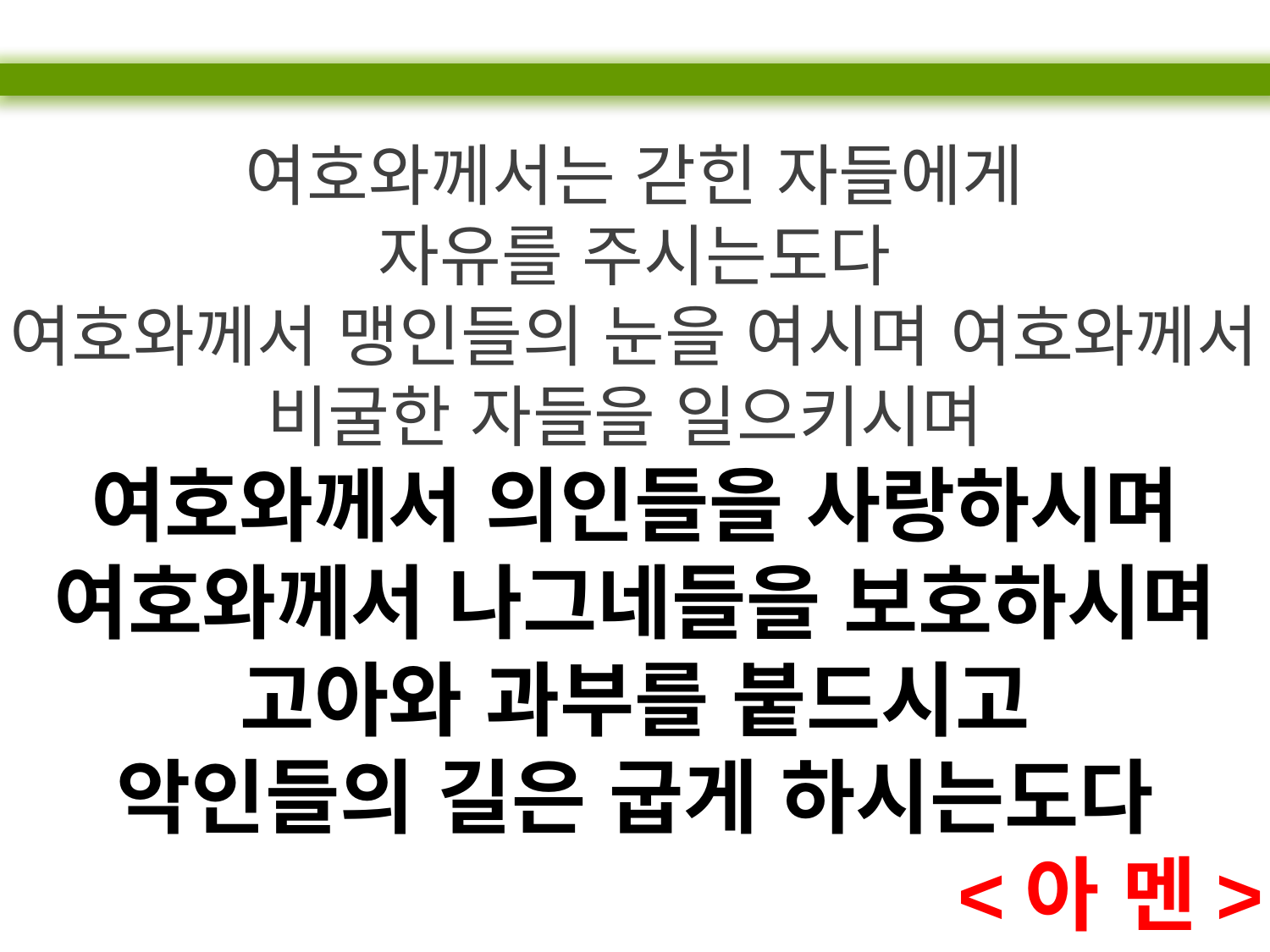

여호와께서는 갇힌 자들에게
자유를 주시는도다
여호와께서 맹인들의 눈을 여시며 여호와께서 비굴한 자들을 일으키시며
여호와께서 의인들을 사랑하시며 여호와께서 나그네들을 보호하시며 고아와 과부를 붙드시고
악인들의 길은 굽게 하시는도다
<아 멘>